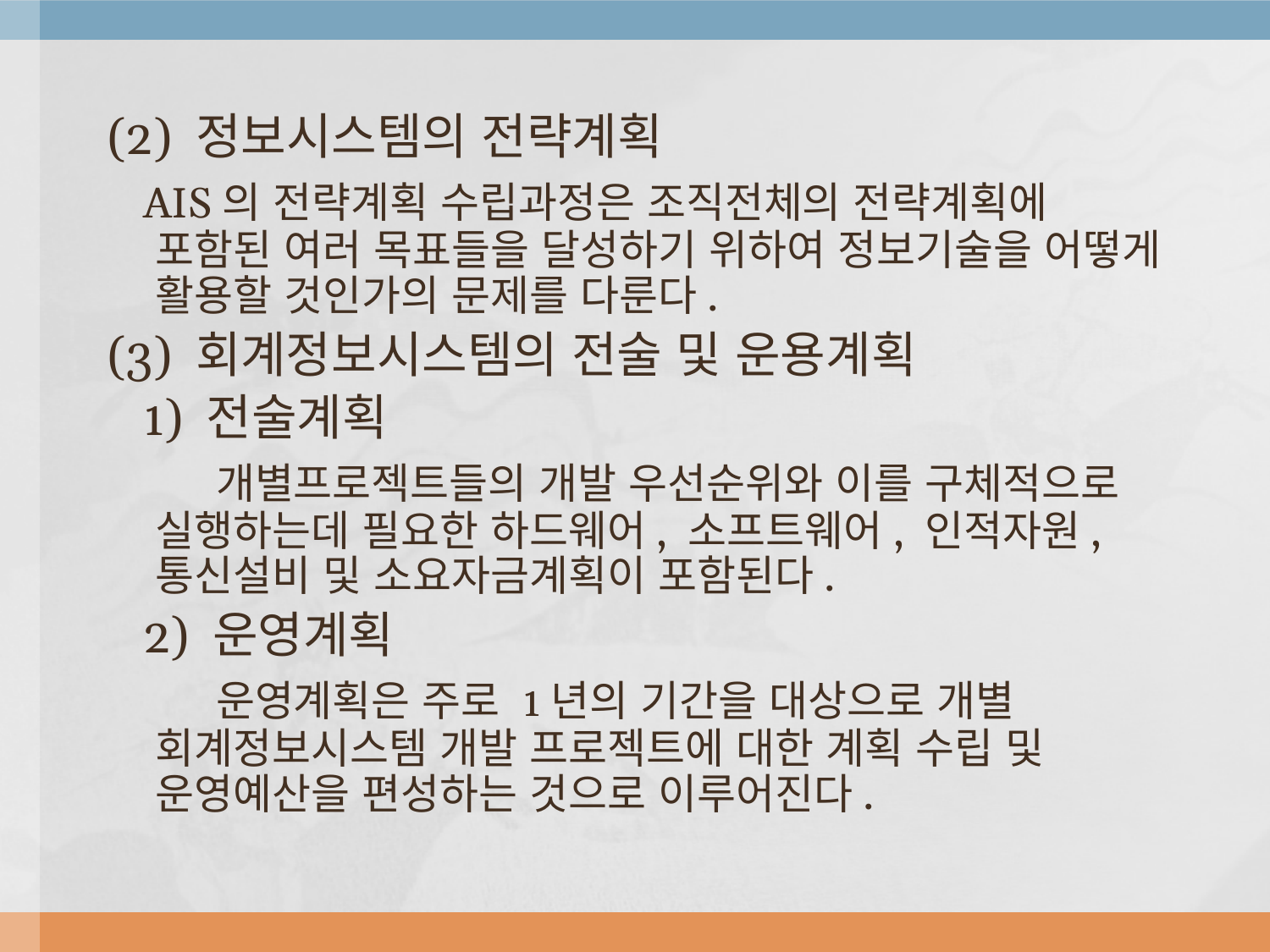

(2) 정보시스템의 전략계획
   AIS의 전략계획 수립과정은 조직전체의 전략계획에 포함된 여러 목표들을 달성하기 위하여 정보기술을 어떻게 활용할 것인가의 문제를 다룬다.
(3) 회계정보시스템의 전술 및 운용계획
   1) 전술계획
       개별프로젝트들의 개발 우선순위와 이를 구체적으로 실행하는데 필요한 하드웨어, 소프트웨어, 인적자원, 통신설비 및 소요자금계획이 포함된다.
   2) 운영계획
       운영계획은 주로 1년의 기간을 대상으로 개별 회계정보시스템 개발 프로젝트에 대한 계획 수립 및 운영예산을 편성하는 것으로 이루어진다.